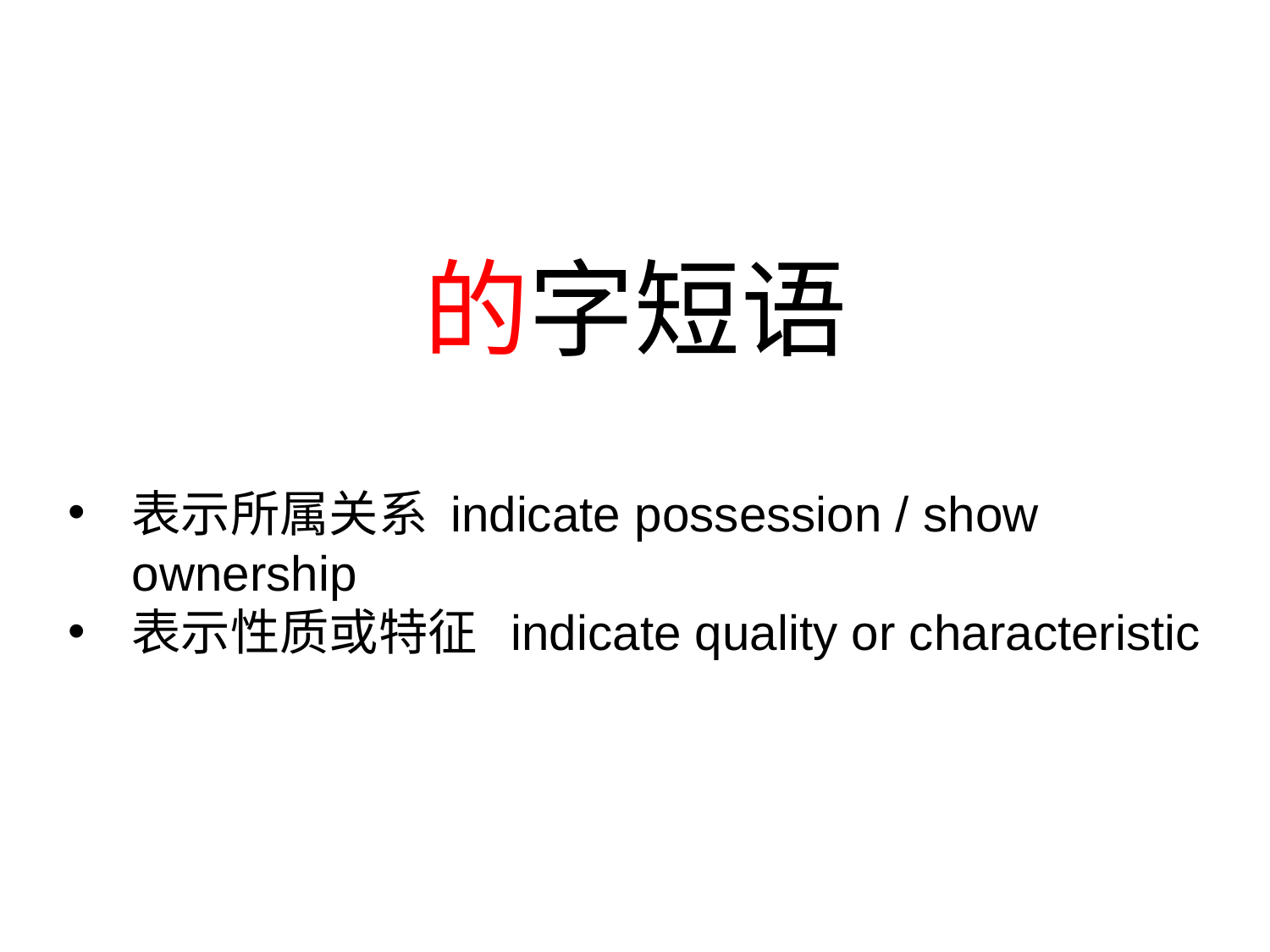

# 的字短语
表示所属关系 indicate possession / show ownership
表示性质或特征  indicate quality or characteristic